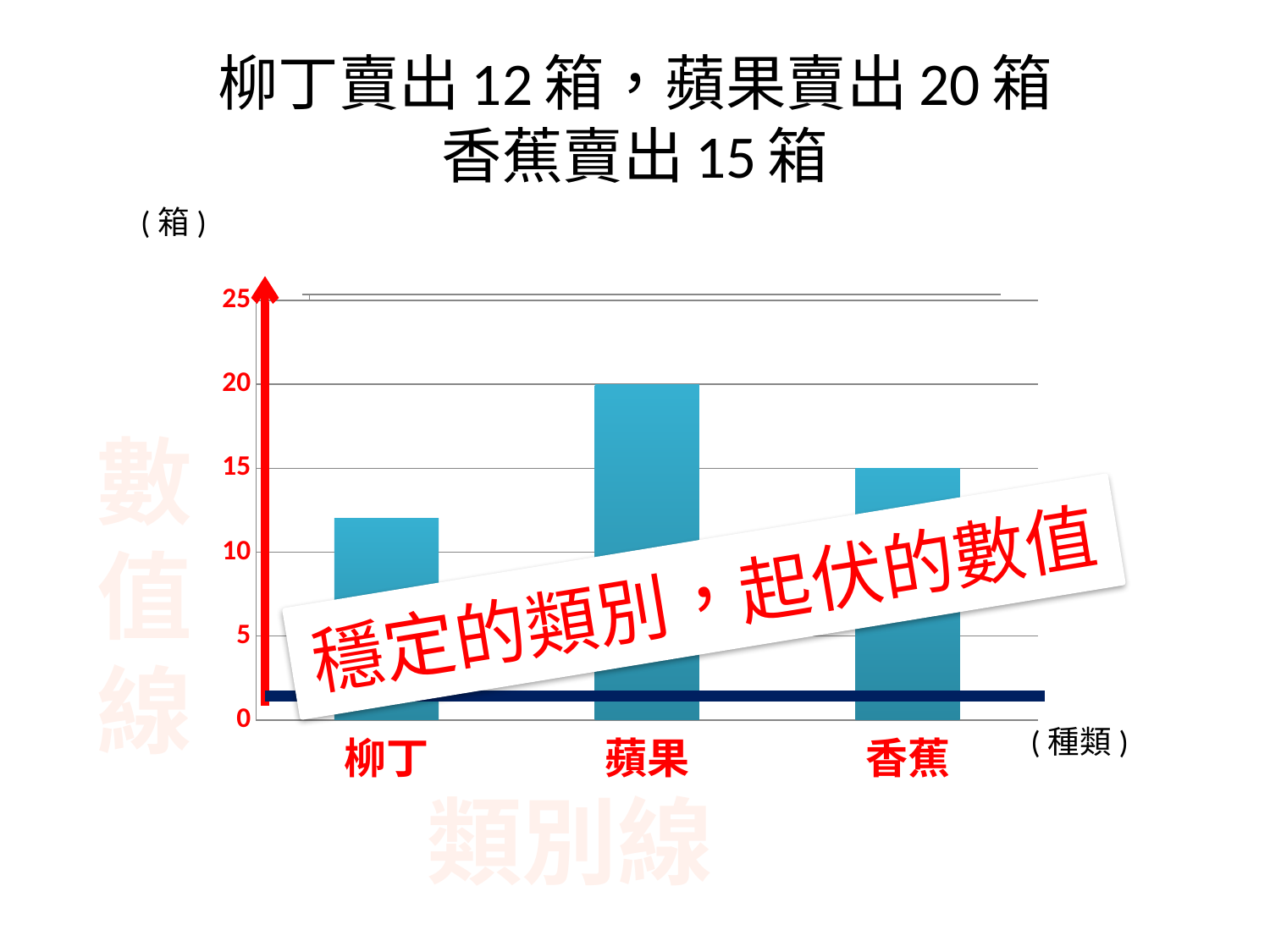

# 柳丁賣出12箱，蘋果賣出20箱 香蕉賣出15箱
(箱)

### Chart

| Category |  |
|---|---|
| 柳丁 | 12.0 |
| 蘋果 | 20.0 |
| 香蕉 | 15.0 |

### Chart

| Category |  |
|---|---|
| 柳丁 | 12.0 |
| 蘋果 | 20.0 |
| 香蕉 | 15.0 |
數值
線
穩定的類別，起伏的數值
(種類)
類別線